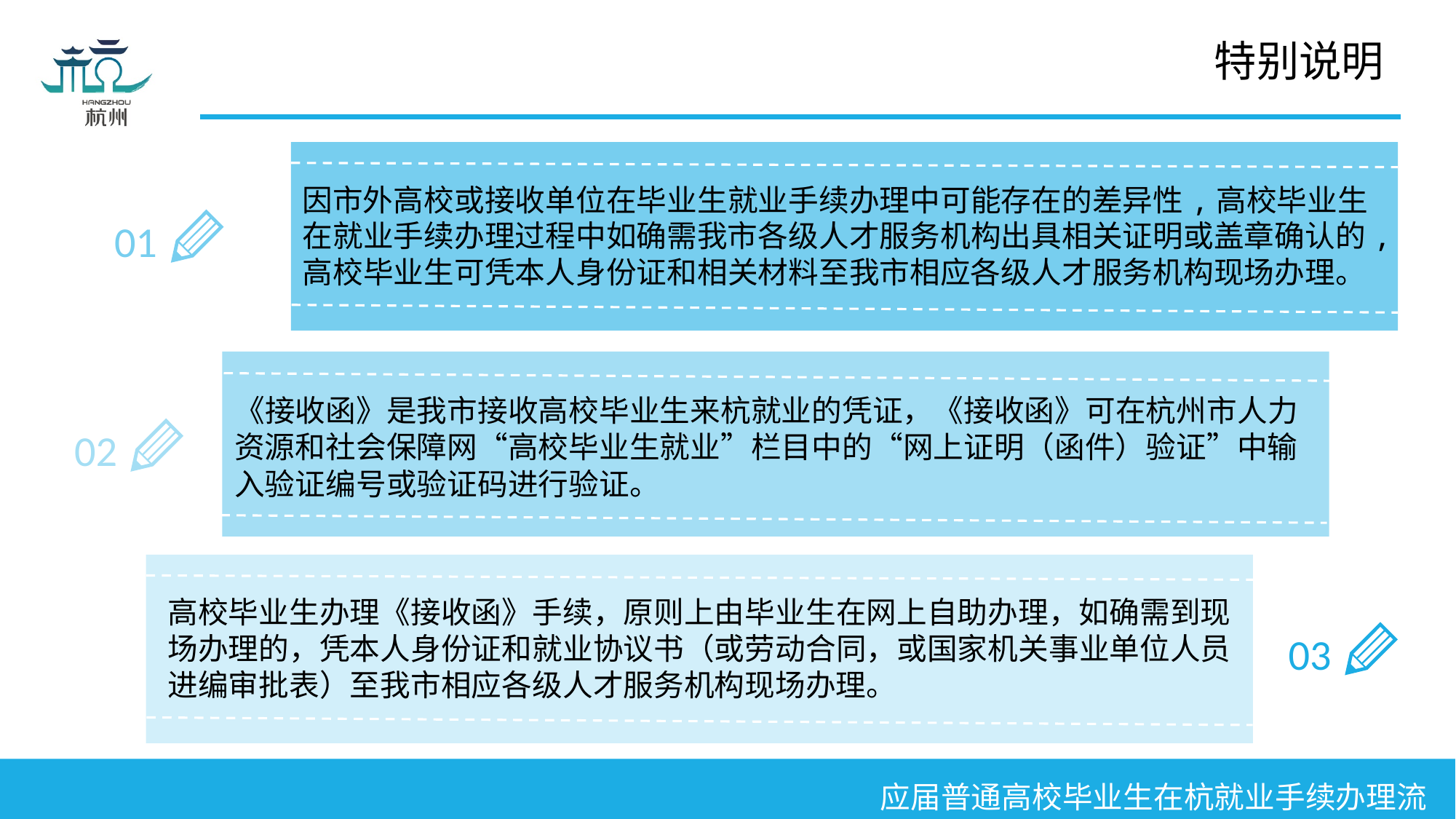

特别说明

因市外高校或接收单位在毕业生就业手续办理中可能存在的差异性,高校毕业生在就业手续办理过程中如确需我市各级人才服务机构出具相关证明或盖章确认的,高校毕业生可凭本人身份证和相关材料至我市相应各级人才服务机构现场办理。
01

《接收函》是我市接收高校毕业生来杭就业的凭证，《接收函》可在杭州市人力资源和社会保障网“高校毕业生就业”栏目中的“网上证明（函件）验证”中输入验证编号或验证码进行验证。
02

高校毕业生办理《接收函》手续，原则上由毕业生在网上自助办理，如确需到现场办理的，凭本人身份证和就业协议书（或劳动合同，或国家机关事业单位人员进编审批表）至我市相应各级人才服务机构现场办理。
03